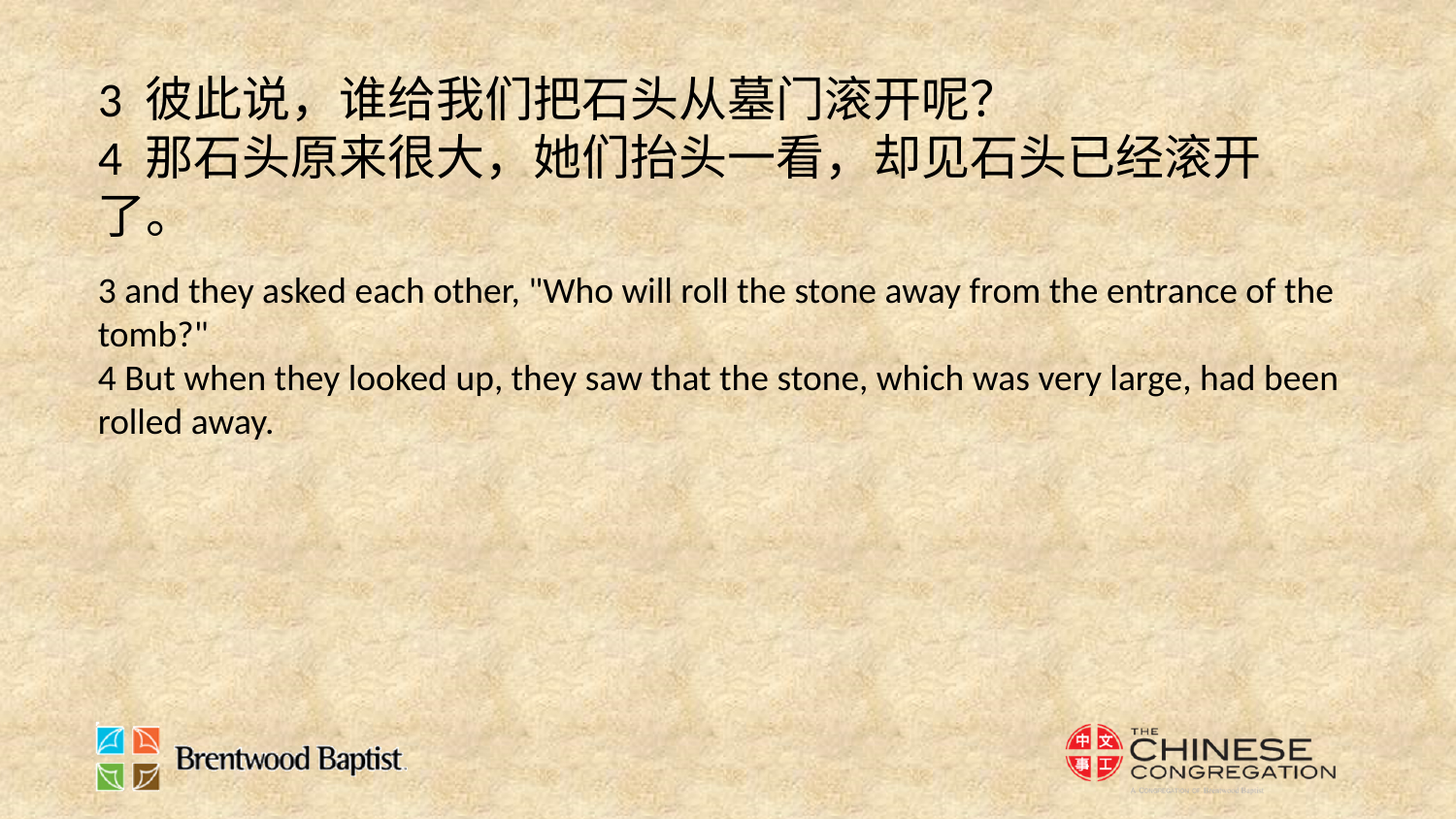

3 彼此说，谁给我们把石头从墓门滚开呢？
4 那石头原来很大，她们抬头一看，却见石头已经滚开了。

3 and they asked each other, "Who will roll the stone away from the entrance of the tomb?"
4 But when they looked up, they saw that the stone, which was very large, had been rolled away.